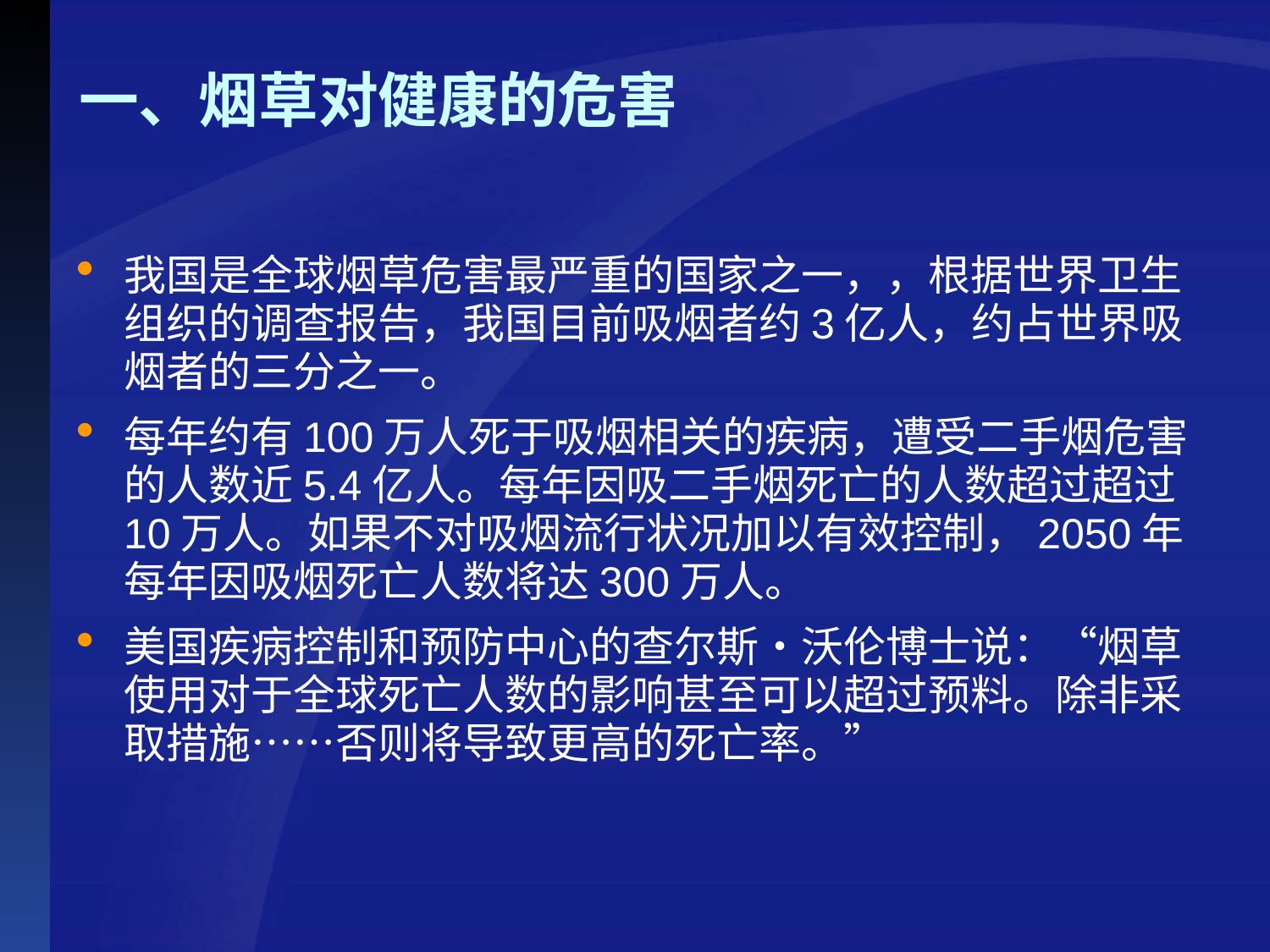

# 一、烟草对健康的危害
我国是全球烟草危害最严重的国家之一，，根据世界卫生组织的调查报告，我国目前吸烟者约3亿人，约占世界吸烟者的三分之一。
每年约有100万人死于吸烟相关的疾病，遭受二手烟危害的人数近5.4亿人。每年因吸二手烟死亡的人数超过超过10万人。如果不对吸烟流行状况加以有效控制，2050年每年因吸烟死亡人数将达300万人。
美国疾病控制和预防中心的查尔斯•沃伦博士说：“烟草使用对于全球死亡人数的影响甚至可以超过预料。除非采取措施……否则将导致更高的死亡率。”